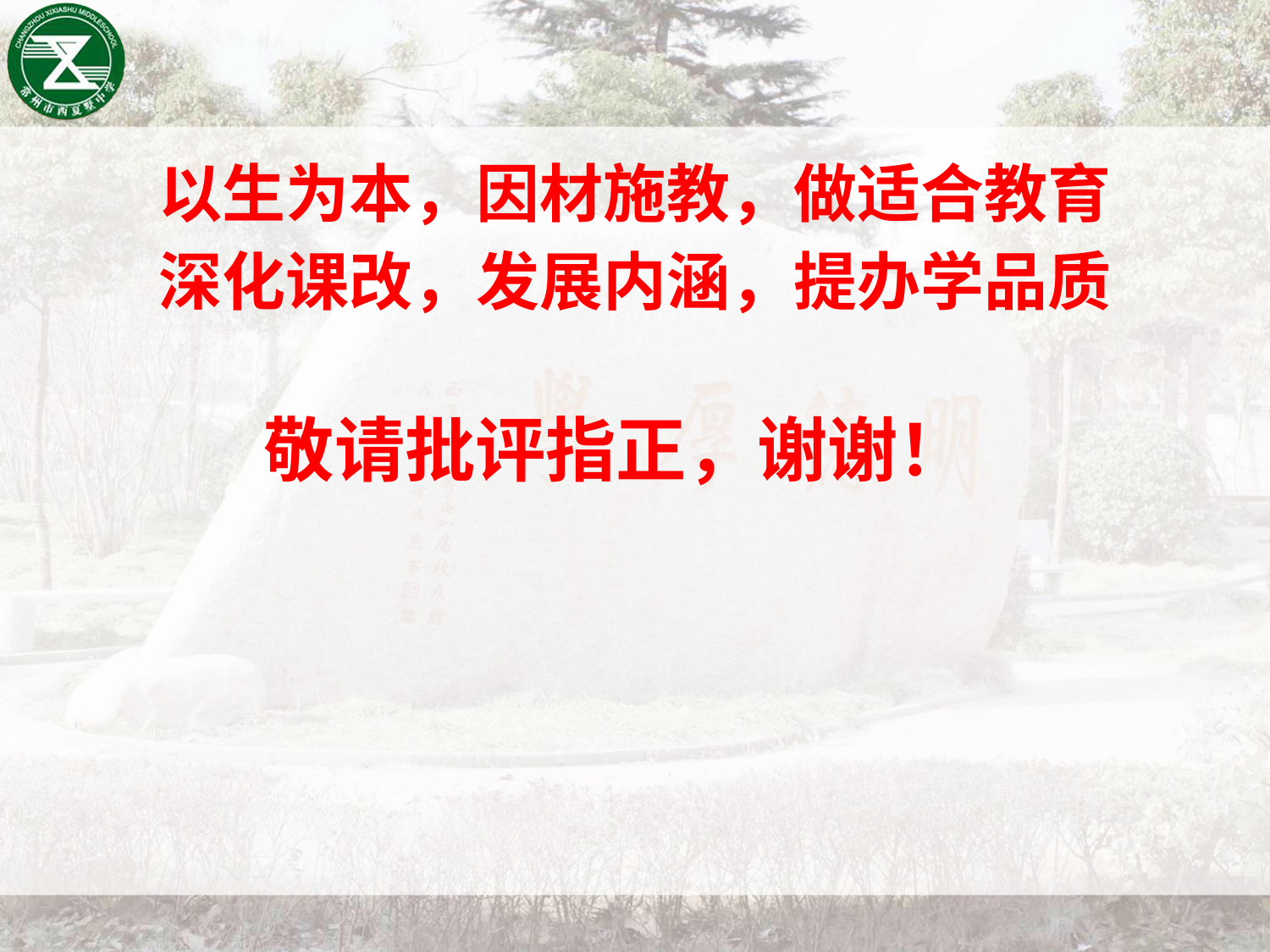

以生为本，因材施教，做适合教育
深化课改，发展内涵，提办学品质
敬请批评指正，谢谢！